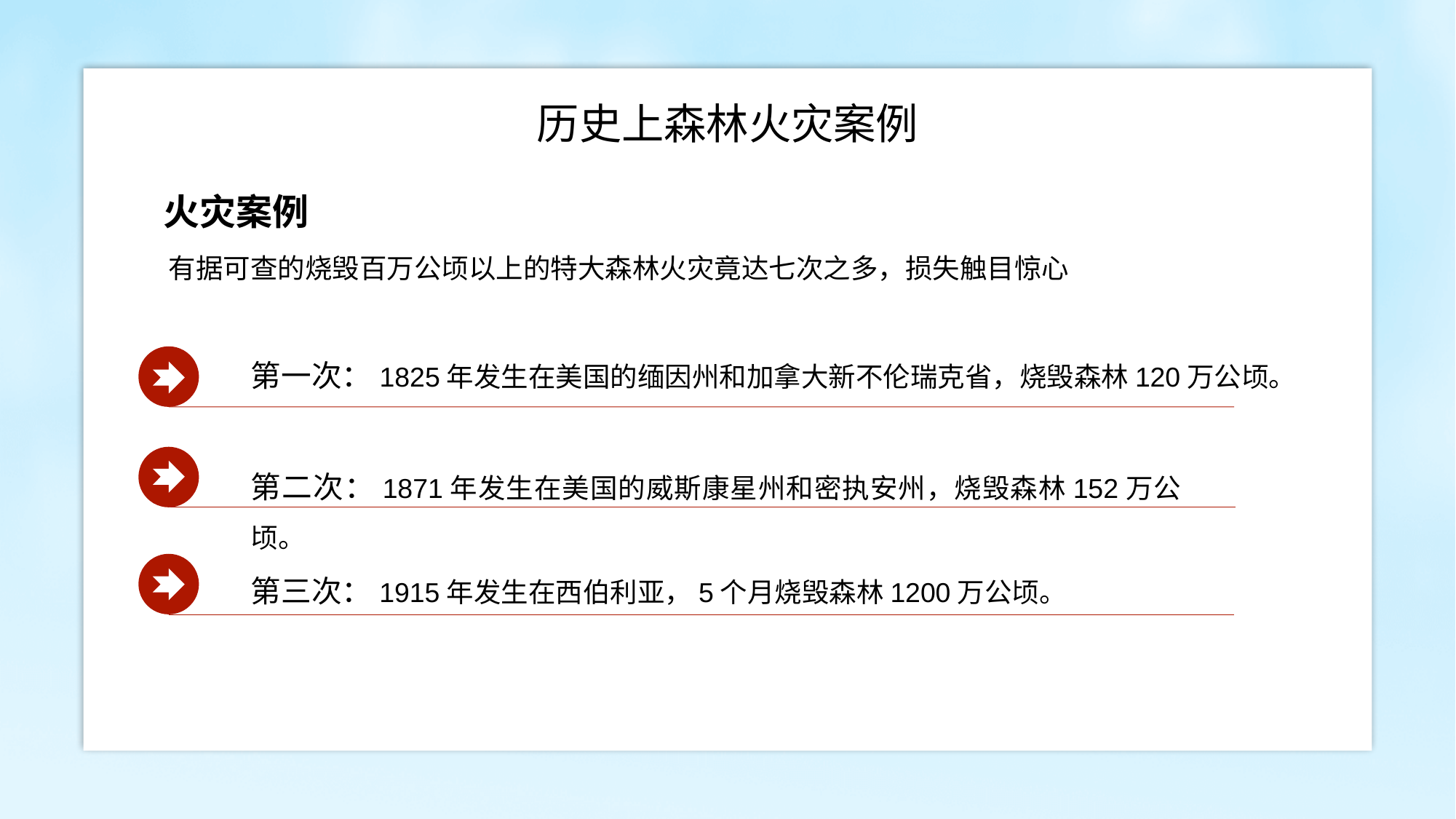

历史上森林火灾案例
火灾案例
有据可查的烧毁百万公顷以上的特大森林火灾竟达七次之多，损失触目惊心
第一次：1825年发生在美国的缅因州和加拿大新不伦瑞克省，烧毁森林120万公顷。

第二次：1871年发生在美国的威斯康星州和密执安州，烧毁森林152万公顷。

第三次：1915年发生在西伯利亚，5个月烧毁森林1200万公顷。